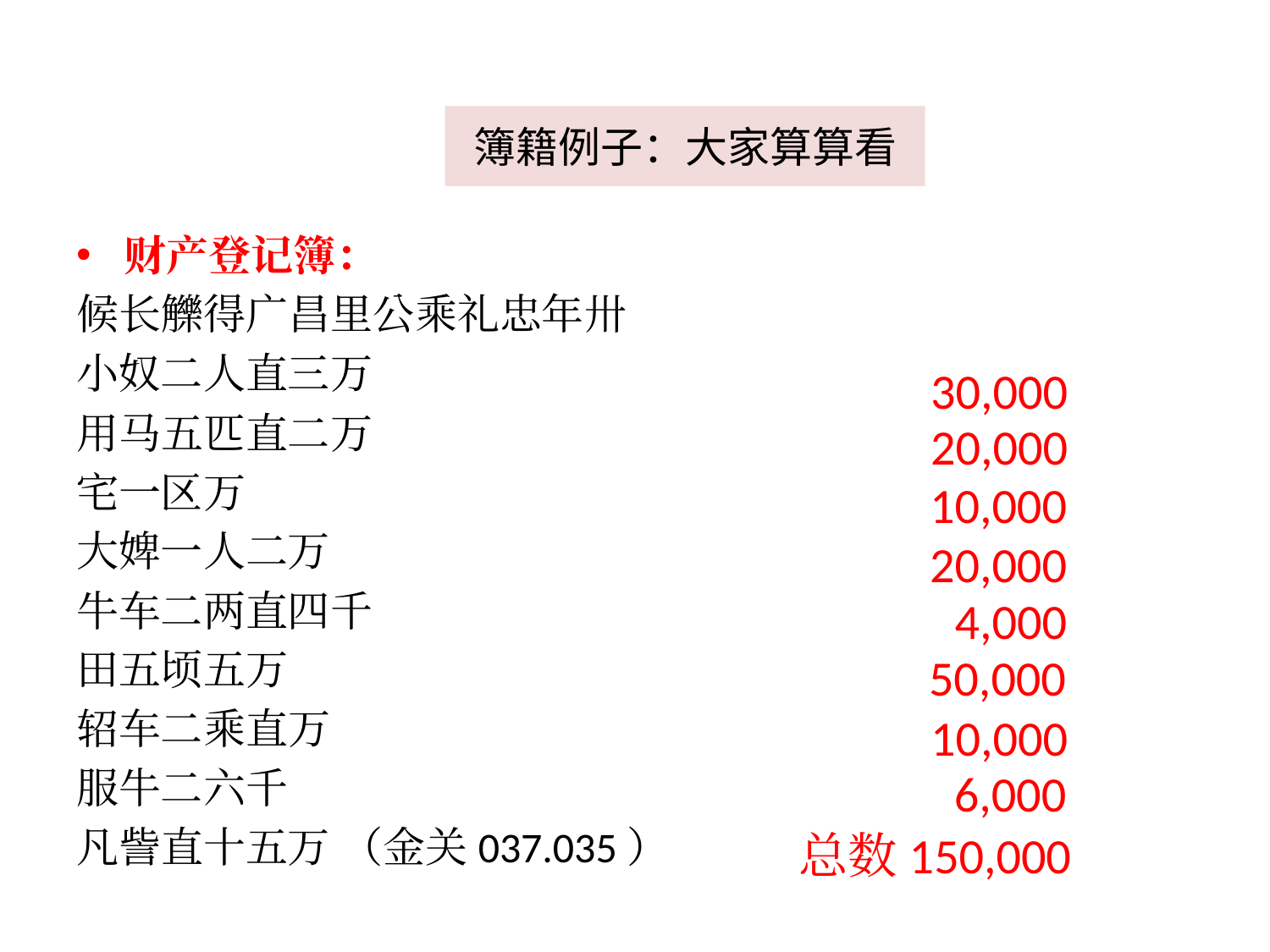

# 簿籍例子：大家算算看
财产登记簿：
候长觻得广昌里公乘礼忠年卅
小奴二人直三万
用马五匹直二万
宅一区万
大婢一人二万
牛车二两直四千
田五顷五万
轺车二乘直万
服牛二六千
凡訾直十五万 （金关037.035）

30,000
20,000
10,000
20,000
4,000
50,000
10,000
6,000
总数150,000